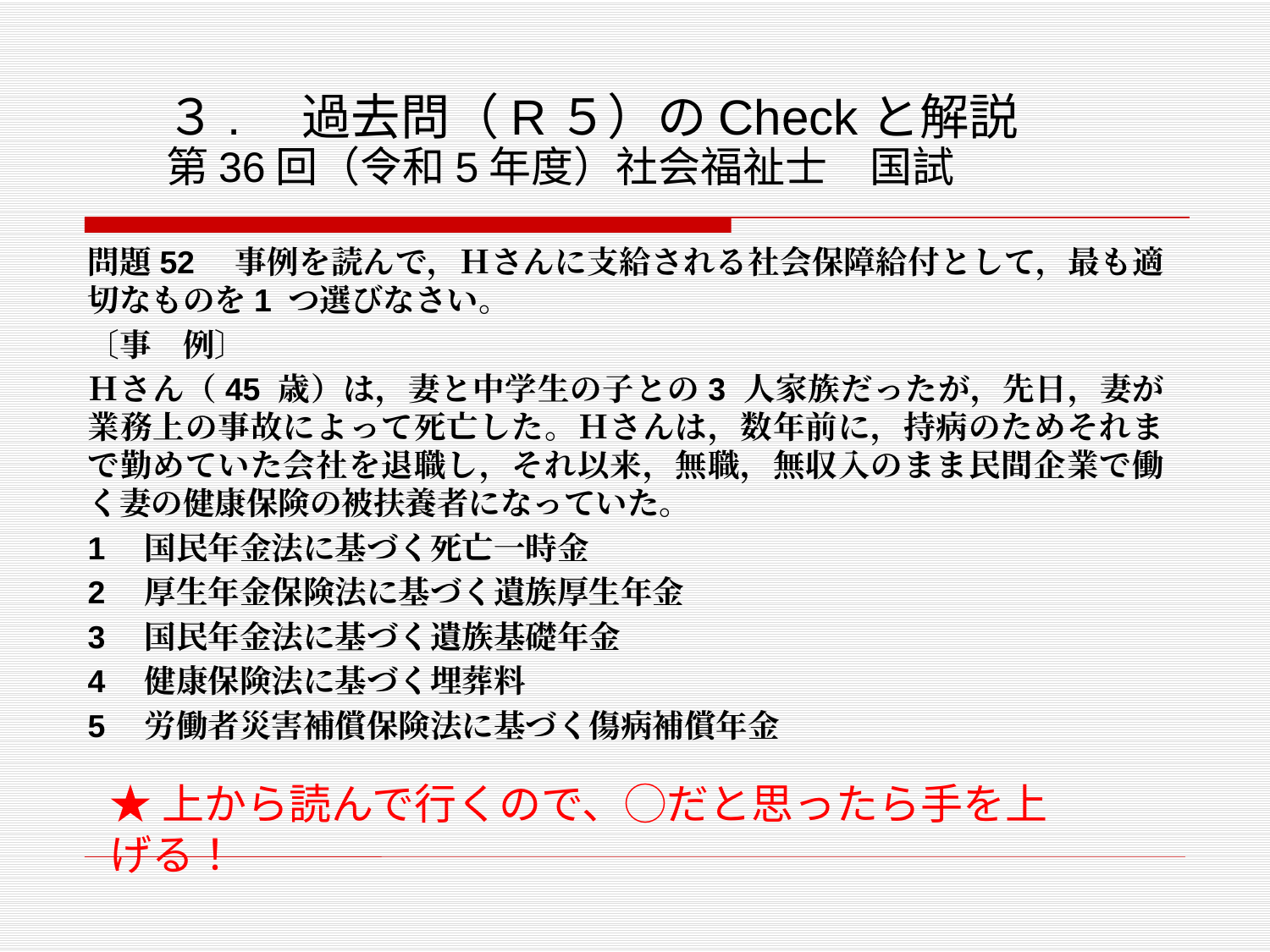

# ３.　過去問（R５）のCheckと解説 第36回（令和5年度）社会福祉士　国試
問題52　事例を読んで，Ｈさんに支給される社会保障給付として，最も適切なものを1 つ選びなさい。
〔事　例〕
Ｈさん（45 歳）は，妻と中学生の子との3 人家族だったが，先日，妻が業務上の事故によって死亡した。Ｈさんは，数年前に，持病のためそれまで勤めていた会社を退職し，それ以来，無職，無収入のまま民間企業で働く妻の健康保険の被扶養者になっていた。
1　国民年金法に基づく死亡一時金
2　厚生年金保険法に基づく遺族厚生年金
3　国民年金法に基づく遺族基礎年金
4　健康保険法に基づく埋葬料
5　労働者災害補償保険法に基づく傷病補償年金

★上から読んで行くので、◯だと思ったら手を上げる！